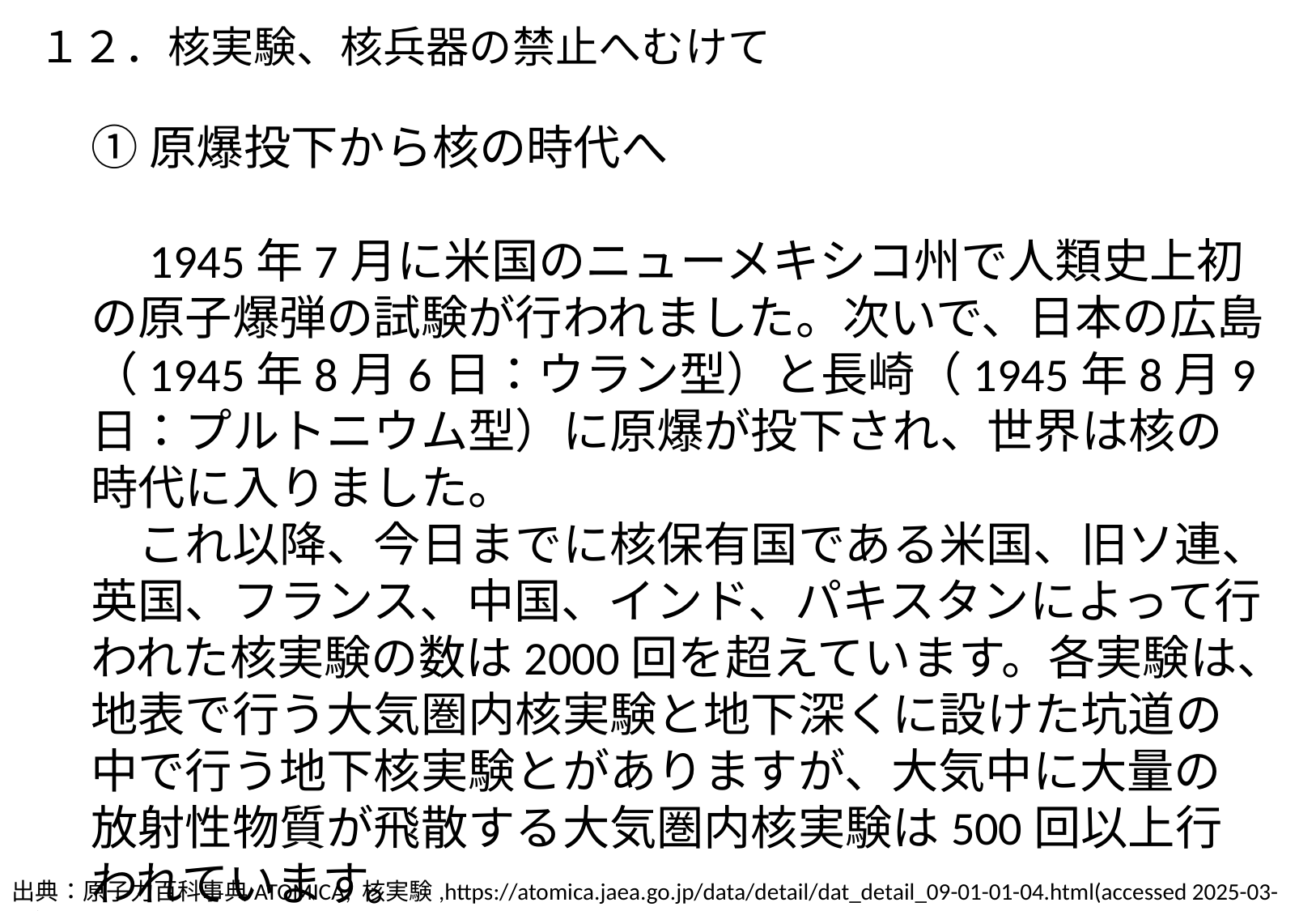

１２．核実験、核兵器の禁止へむけて

①原爆投下から核の時代へ

　1945年7月に米国のニューメキシコ州で人類史上初の原子爆弾の試験が行われました。次いで、日本の広島（1945年8月6日：ウラン型）と長崎（1945年8月9日：プルトニウム型）に原爆が投下され、世界は核の時代に入りました。
　これ以降、今日までに核保有国である米国、旧ソ連、英国、フランス、中国、インド、パキスタンによって行われた核実験の数は2000回を超えています。各実験は、地表で行う大気圏内核実験と地下深くに設けた坑道の中で行う地下核実験とがありますが、大気中に大量の放射性物質が飛散する大気圏内核実験は500回以上行われています。
出典：原子力百科事典ATOMICA, 核実験,https://atomica.jaea.go.jp/data/detail/dat_detail_09-01-01-04.html(accessed 2025-03-25).